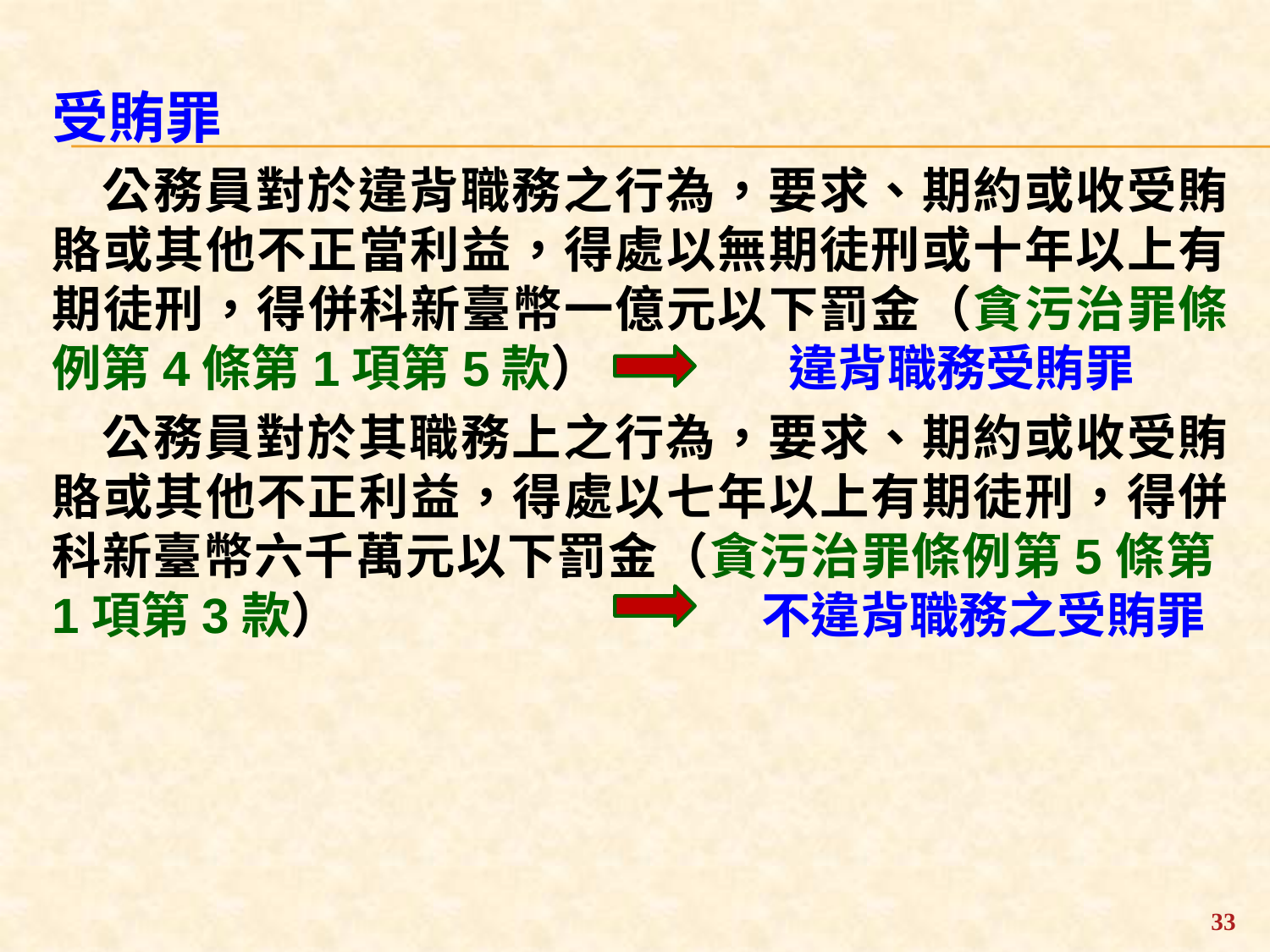

受賄罪
公務員對於違背職務之行為，要求、期約或收受賄賂或其他不正當利益，得處以無期徒刑或十年以上有期徒刑，得併科新臺幣一億元以下罰金（貪污治罪條例第4條第1項第5款）      　　  違背職務受賄罪
公務員對於其職務上之行為，要求、期約或收受賄賂或其他不正利益，得處以七年以上有期徒刑，得併科新臺幣六千萬元以下罰金（貪污治罪條例第5條第1項第3款）                 　　　　   不違背職務之受賄罪

33